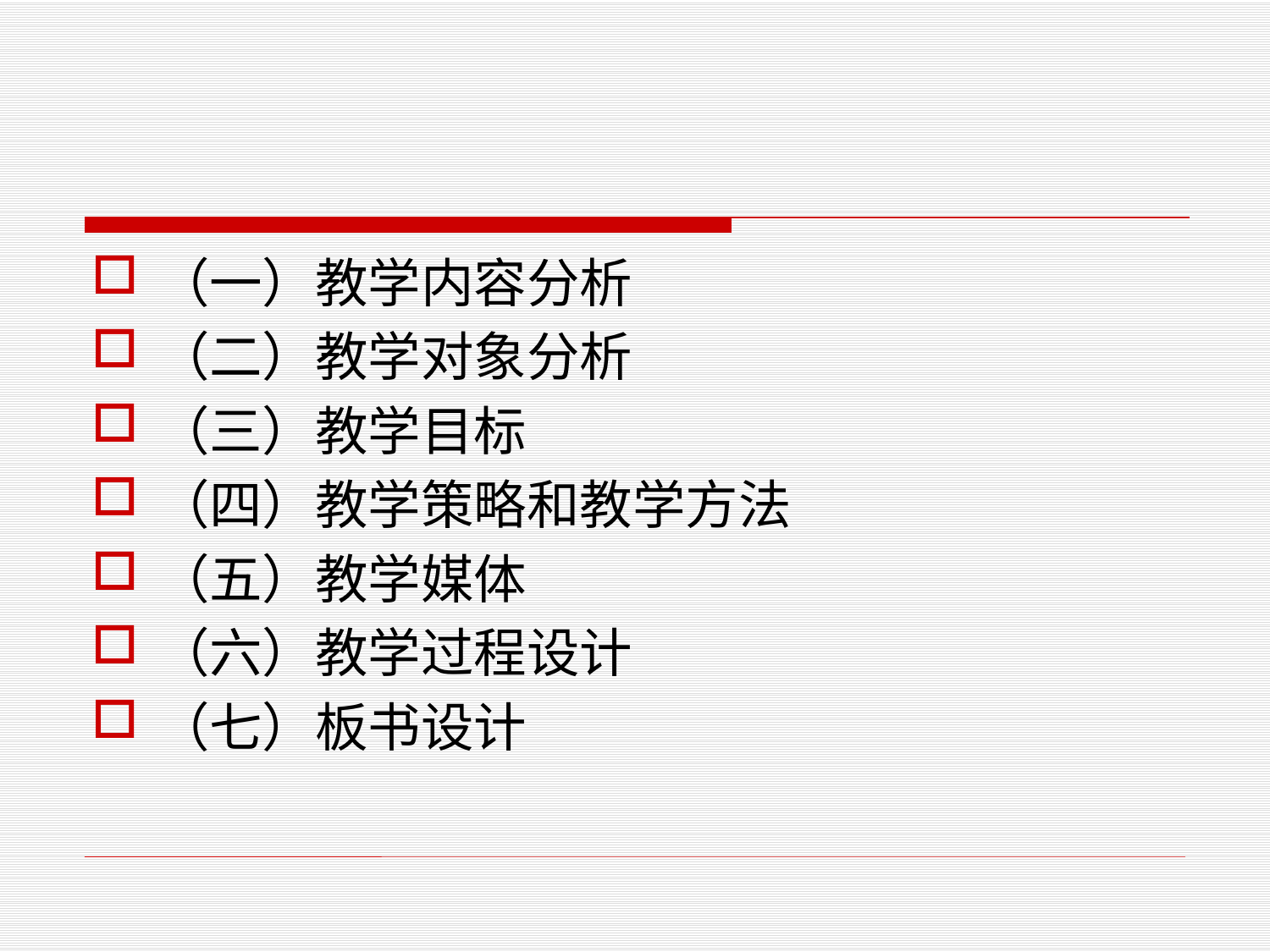

#
（一）教学内容分析
（二）教学对象分析
（三）教学目标
（四）教学策略和教学方法
（五）教学媒体
（六）教学过程设计
（七）板书设计